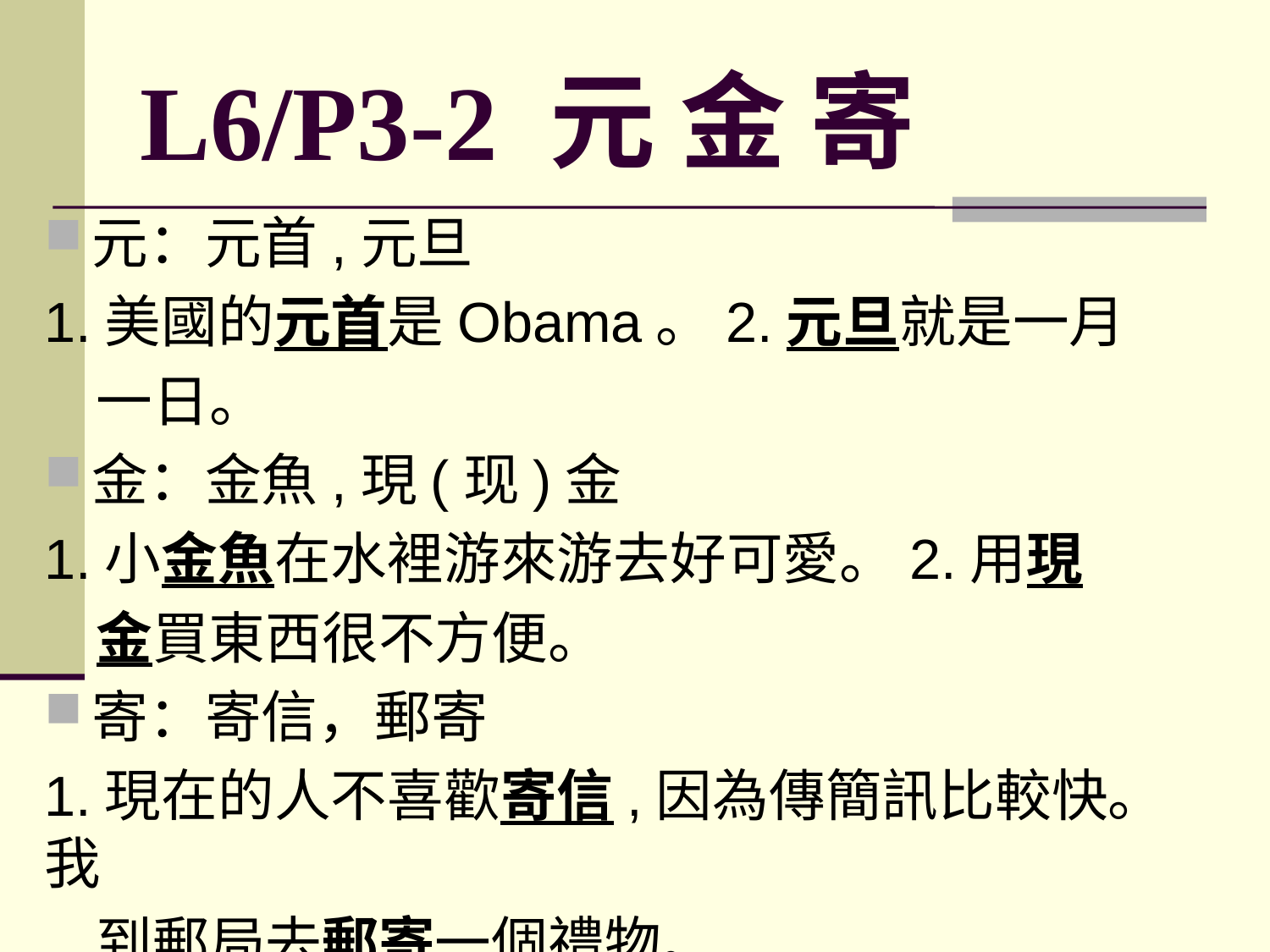

# L6/P3-2 元 金 寄
元：元首,元旦
1.美國的元首是Obama。2.元旦就是一月
   一日。
金：金魚,現(现)金
1.小金魚在水裡游來游去好可愛。2.用現
   金買東西很不方便。
寄：寄信，郵寄
1.現在的人不喜歡寄信,因為傳簡訊比較快。我
   到郵局去郵寄一個禮物。